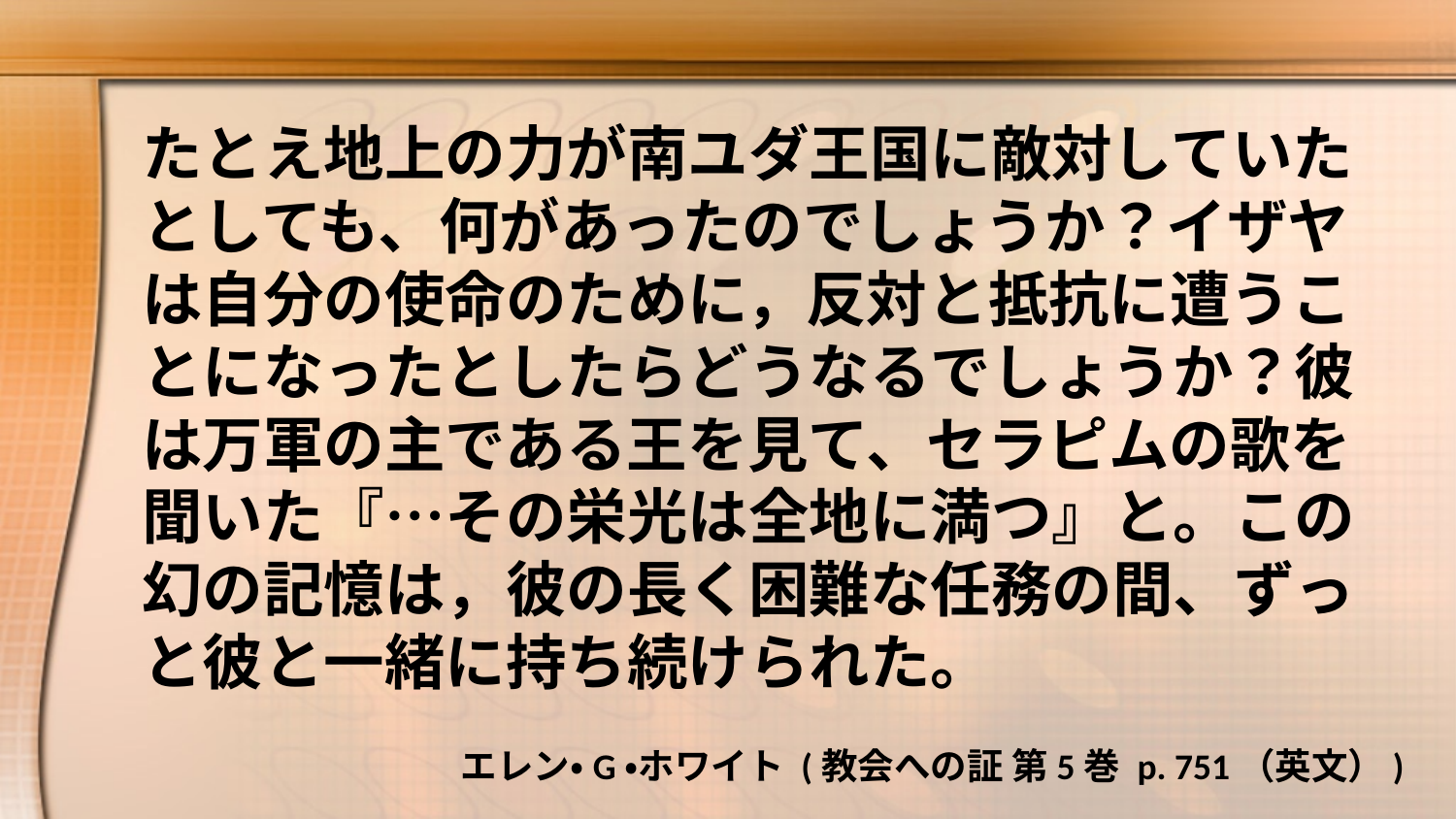

たとえ地上の力が南ユダ王国に敵対していたとしても、何があったのでしょうか？イザヤは自分の使命のために，反対と抵抗に遭うことになったとしたらどうなるでしょうか？彼は万軍の主である王を見て、セラピムの歌を聞いた『…その栄光は全地に満つ』と。この幻の記憶は，彼の長く困難な任務の間、ずっと彼と一緒に持ち続けられた。
エレン・G・ホワイト (教会への証 第5巻 p. 751（英文）)